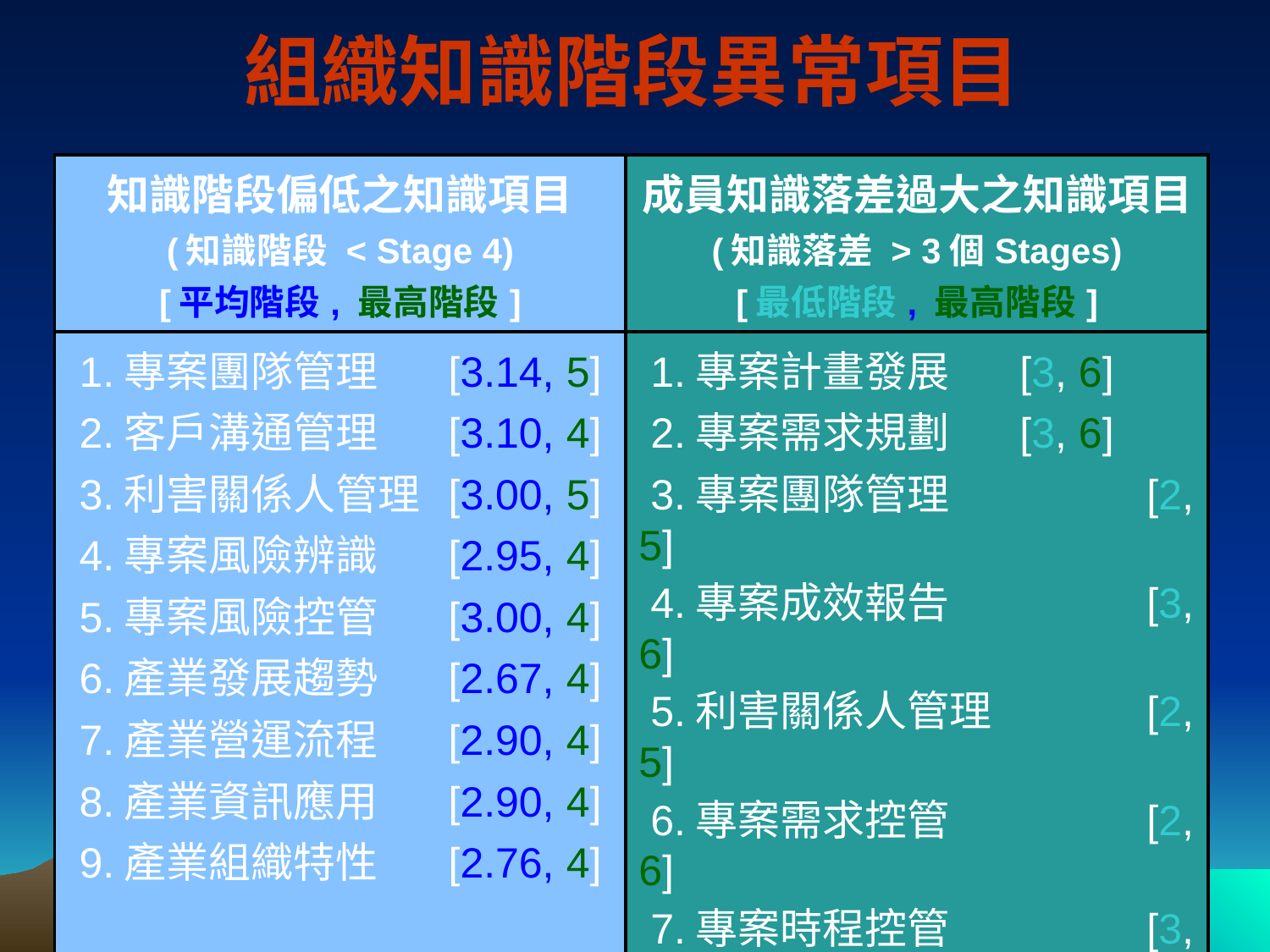

組織知識階段異常項目
| 知識階段偏低之知識項目 (知識階段 < Stage 4) [平均階段, 最高階段] | 成員知識落差過大之知識項目 (知識落差 > 3個Stages) [最低階段, 最高階段] |
| --- | --- |
| 1.專案團隊管理 [3.14, 5] 2.客戶溝通管理 [3.10, 4] 3.利害關係人管理 [3.00, 5] 4.專案風險辨識 [2.95, 4] 5.專案風險控管 [3.00, 4] 6.產業發展趨勢 [2.67, 4] 7.產業營運流程 [2.90, 4] 8.產業資訊應用 [2.90, 4] 9.產業組織特性 [2.76, 4] | 1.專案計畫發展 [3, 6] 2.專案需求規劃 [3, 6] 3.專案團隊管理 [2, 5] 4.專案成效報告 [3, 6] 5.利害關係人管理 [2, 5] 6.專案需求控管 [2, 6] 7.專案時程控管 [3, 6] 8.專案品質控管 [2, 5] 9.應用程式開發 [3, 6] 10.系統測試技術 [2, 5] |

15/53